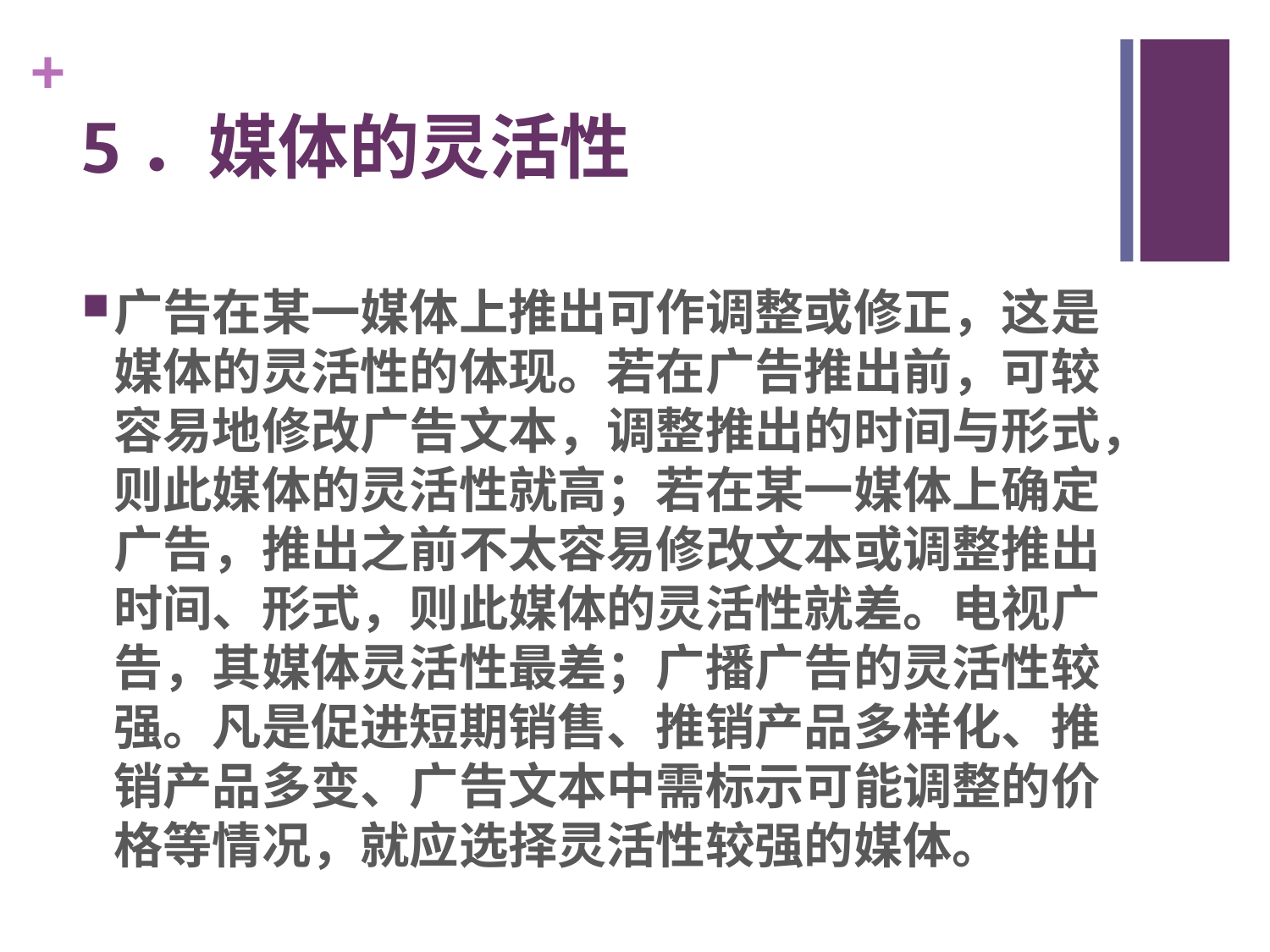

# 5．媒体的灵活性
广告在某一媒体上推出可作调整或修正，这是媒体的灵活性的体现。若在广告推出前，可较容易地修改广告文本，调整推出的时间与形式，则此媒体的灵活性就高；若在某一媒体上确定广告，推出之前不太容易修改文本或调整推出时间、形式，则此媒体的灵活性就差。电视广告，其媒体灵活性最差；广播广告的灵活性较强。凡是促进短期销售、推销产品多样化、推销产品多变、广告文本中需标示可能调整的价格等情况，就应选择灵活性较强的媒体。